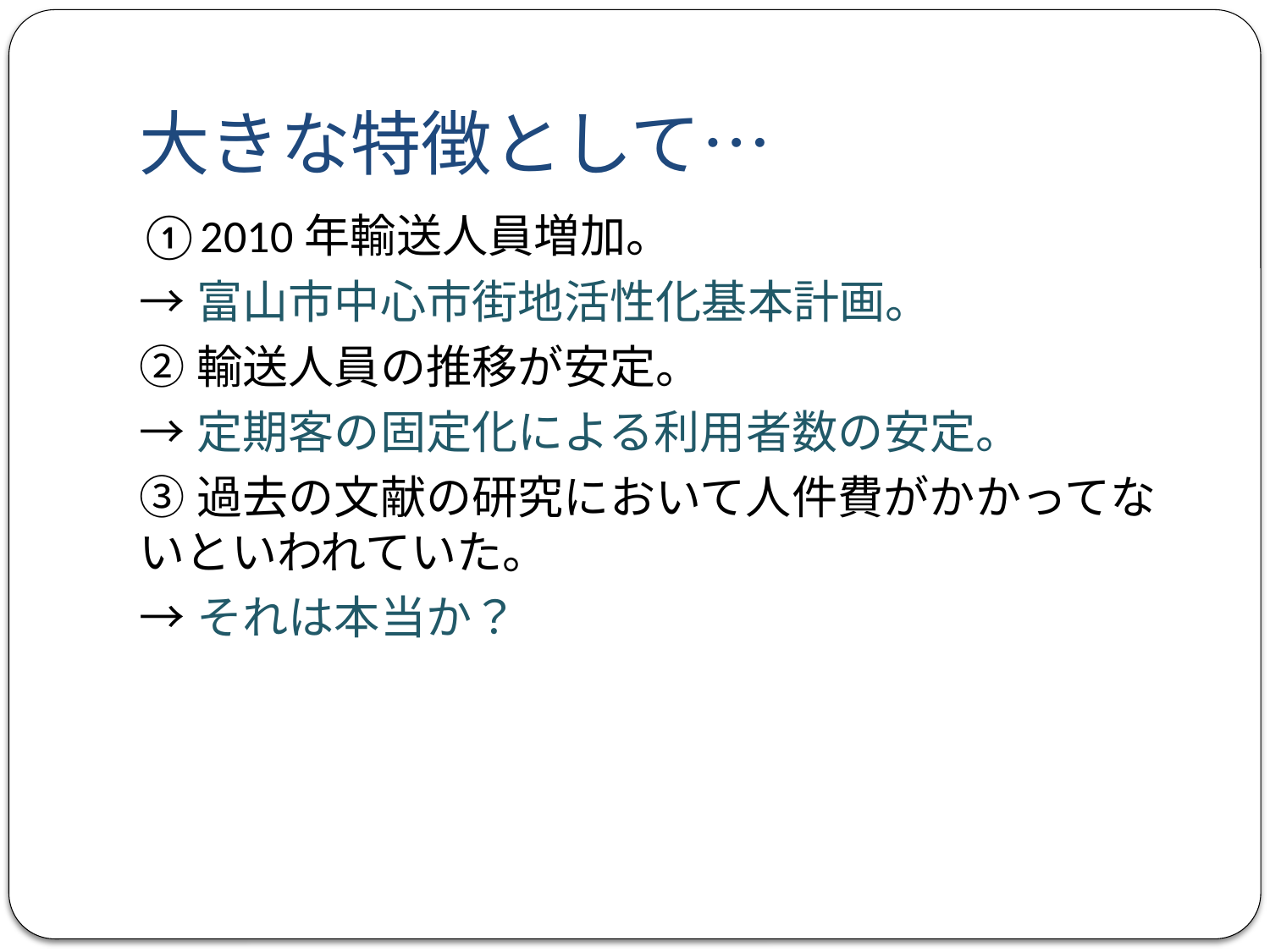

# 大きな特徴として…
①2010年輸送人員増加。
→富山市中心市街地活性化基本計画。
②輸送人員の推移が安定。
→定期客の固定化による利用者数の安定。
③過去の文献の研究において人件費がかかってないといわれていた。
→それは本当か？